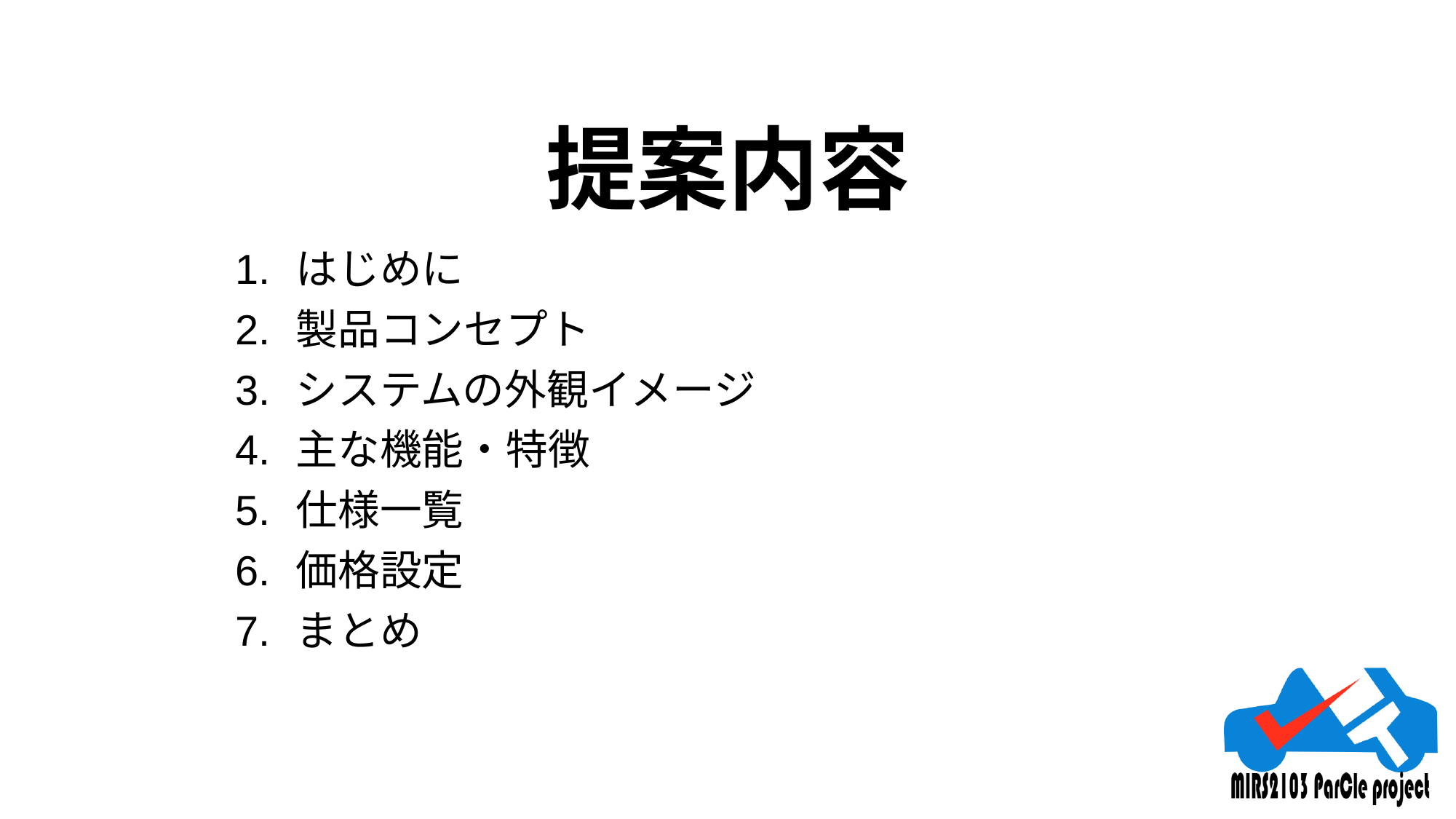

# 提案内容
はじめに
製品コンセプト
システムの外観イメージ
主な機能・特徴
仕様一覧
価格設定
まとめ